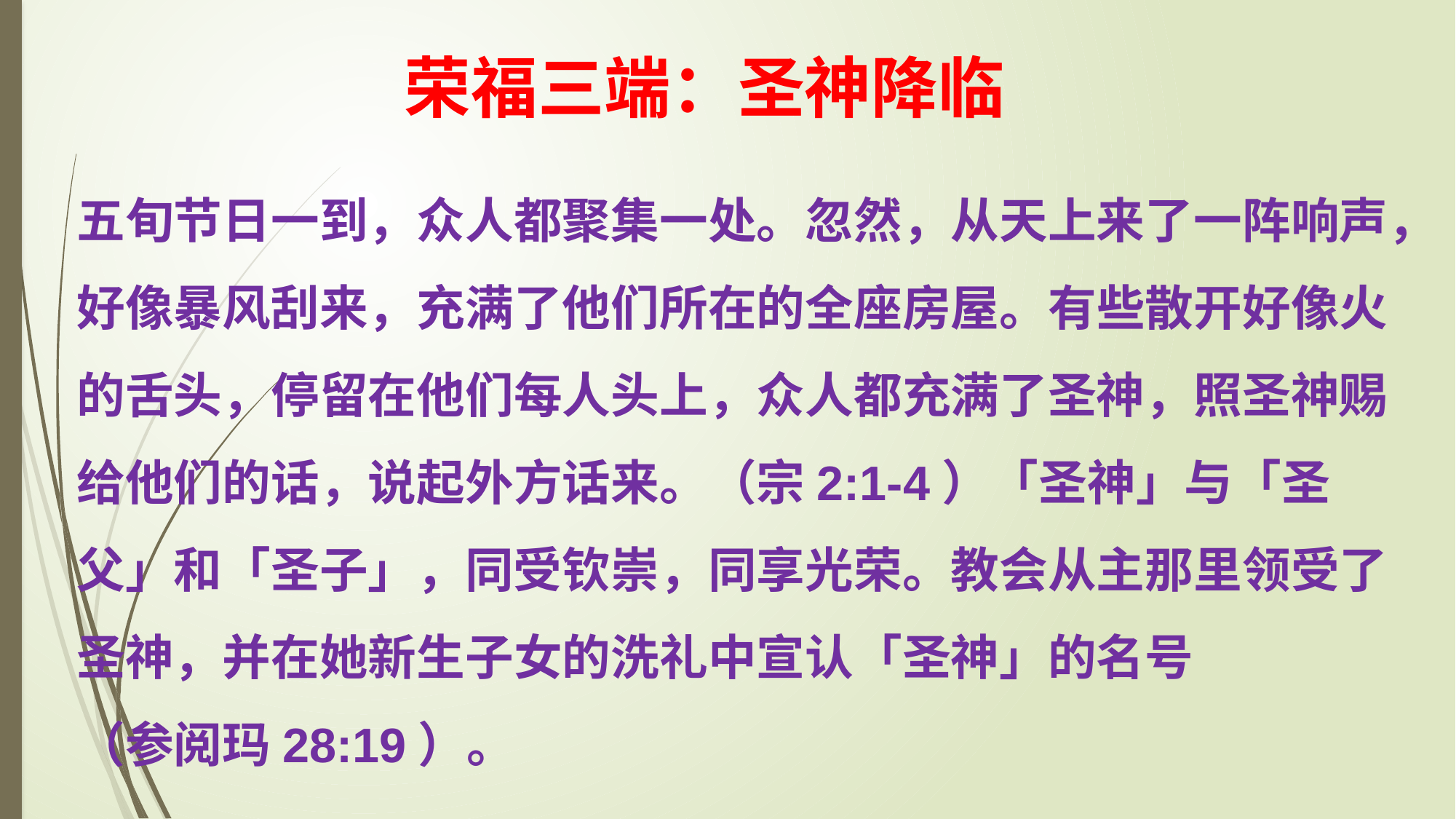

# 荣福三端：圣神降临
五旬节日一到，众人都聚集一处。忽然，从天上来了一阵响声，好像暴风刮来，充满了他们所在的全座房屋。有些散开好像火的舌头，停留在他们每人头上，众人都充满了圣神，照圣神赐给他们的话，说起外方话来。（宗2:1-4）「圣神」与「圣父」和「圣子」，同受钦崇，同享光荣。教会从主那里领受了圣神，并在她新生子女的洗礼中宣认「圣神」的名号
（参阅玛28:19）。